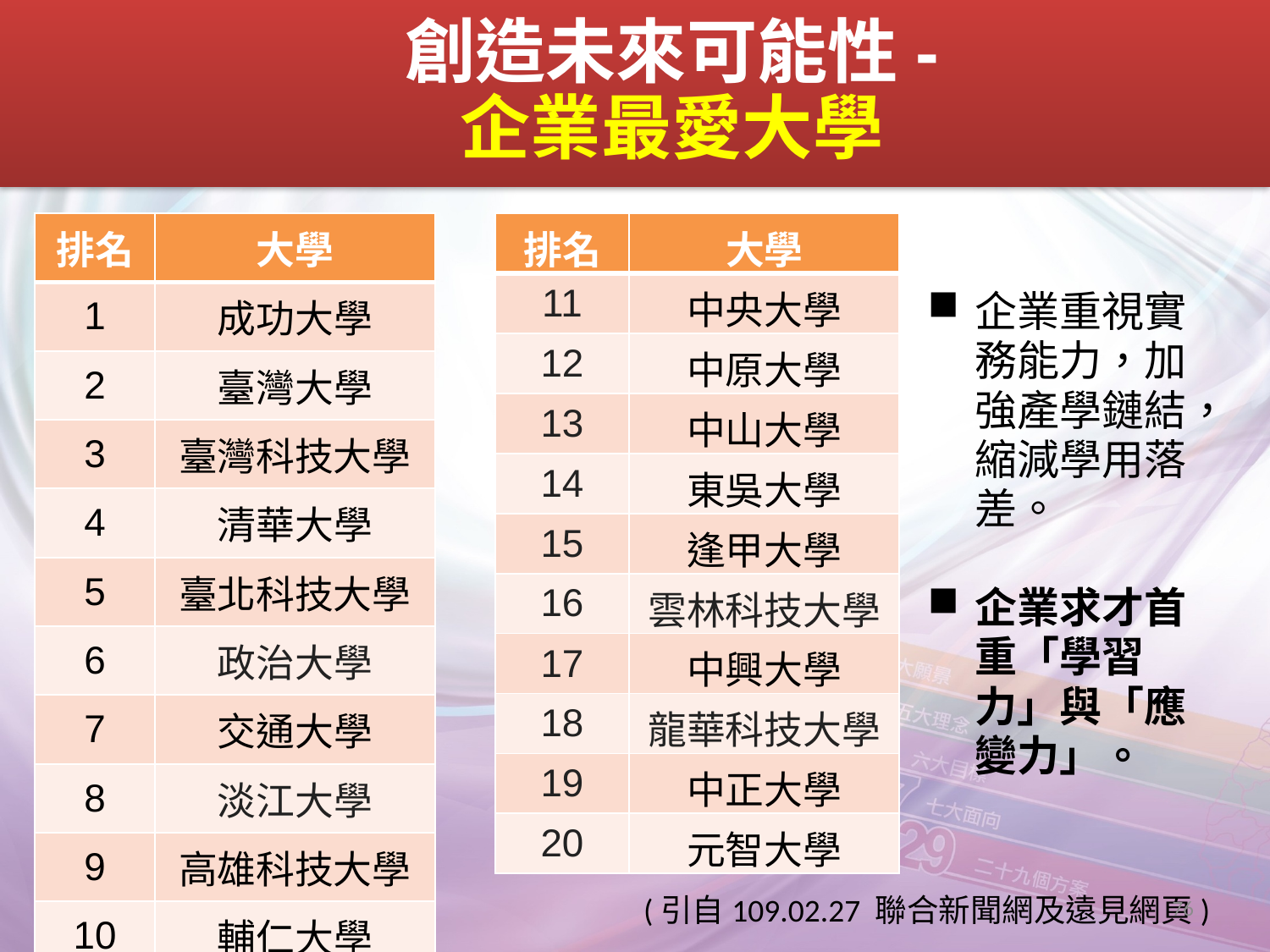

創造未來可能性-
企業最愛大學
| 排名 | 大學 |
| --- | --- |
| 11 | 中央大學 |
| 12 | 中原大學 |
| 13 | 中山大學 |
| 14 | 東吳大學 |
| 15 | 逢甲大學 |
| 16 | 雲林科技大學 |
| 17 | 中興大學 |
| 18 | 龍華科技大學 |
| 19 | 中正大學 |
| 20 | 元智大學 |
| 排名 | 大學 |
| --- | --- |
| 1 | 成功大學 |
| 2 | 臺灣大學 |
| 3 | 臺灣科技大學 |
| 4 | 清華大學 |
| 5 | 臺北科技大學 |
| 6 | 政治大學 |
| 7 | 交通大學 |
| 8 | 淡江大學 |
| 9 | 高雄科技大學 |
| 10 | 輔仁大學 |
企業重視實務能力，加強產學鏈結，縮減學用落差。

企業求才首重「學習力」與「應變力」。
76
(引自109.02.27 聯合新聞網及遠見網頁)